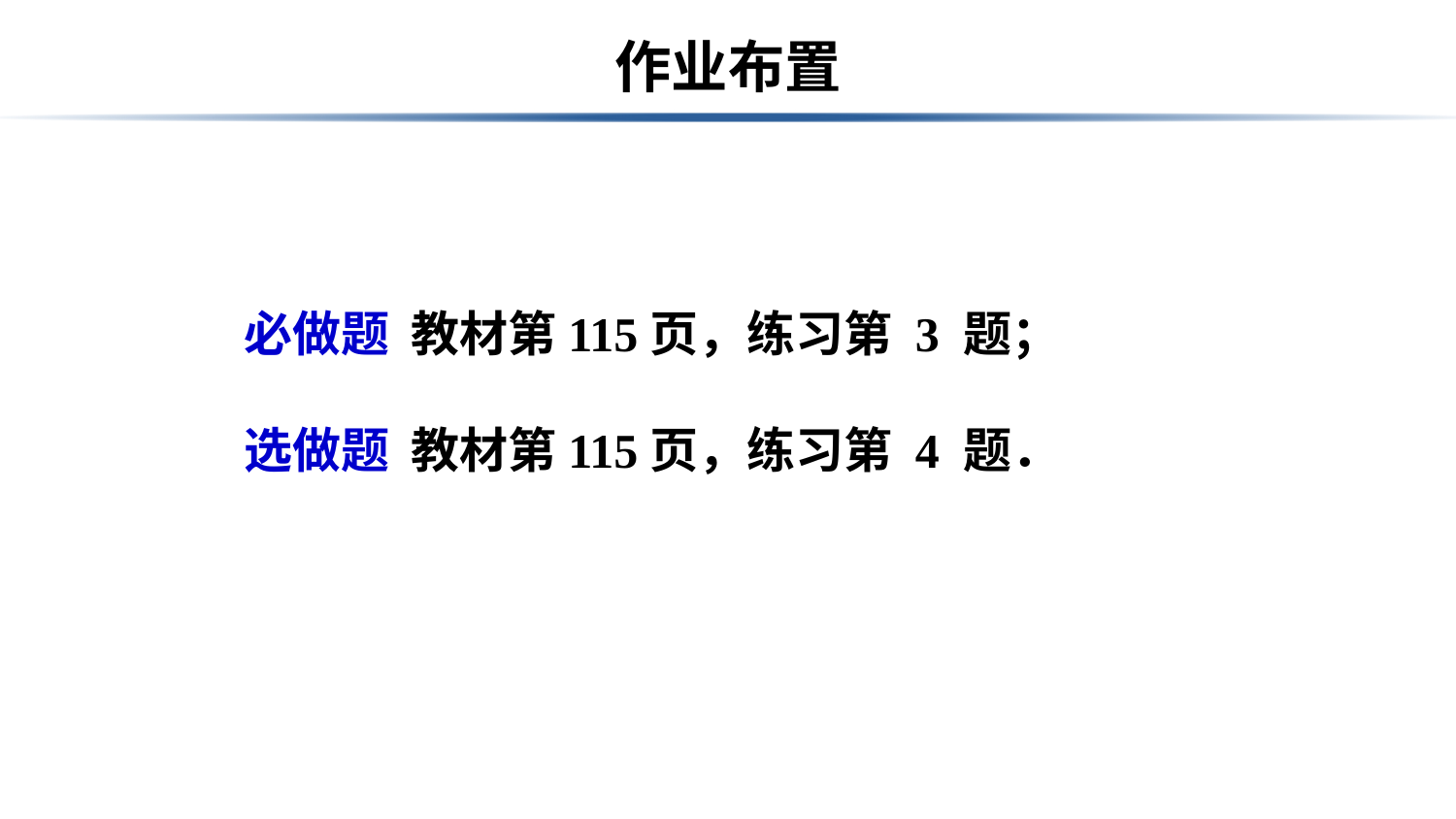

# 作业布置
必做题  教材第115页，练习第 3 题；
选做题  教材第115页，练习第 4 题．